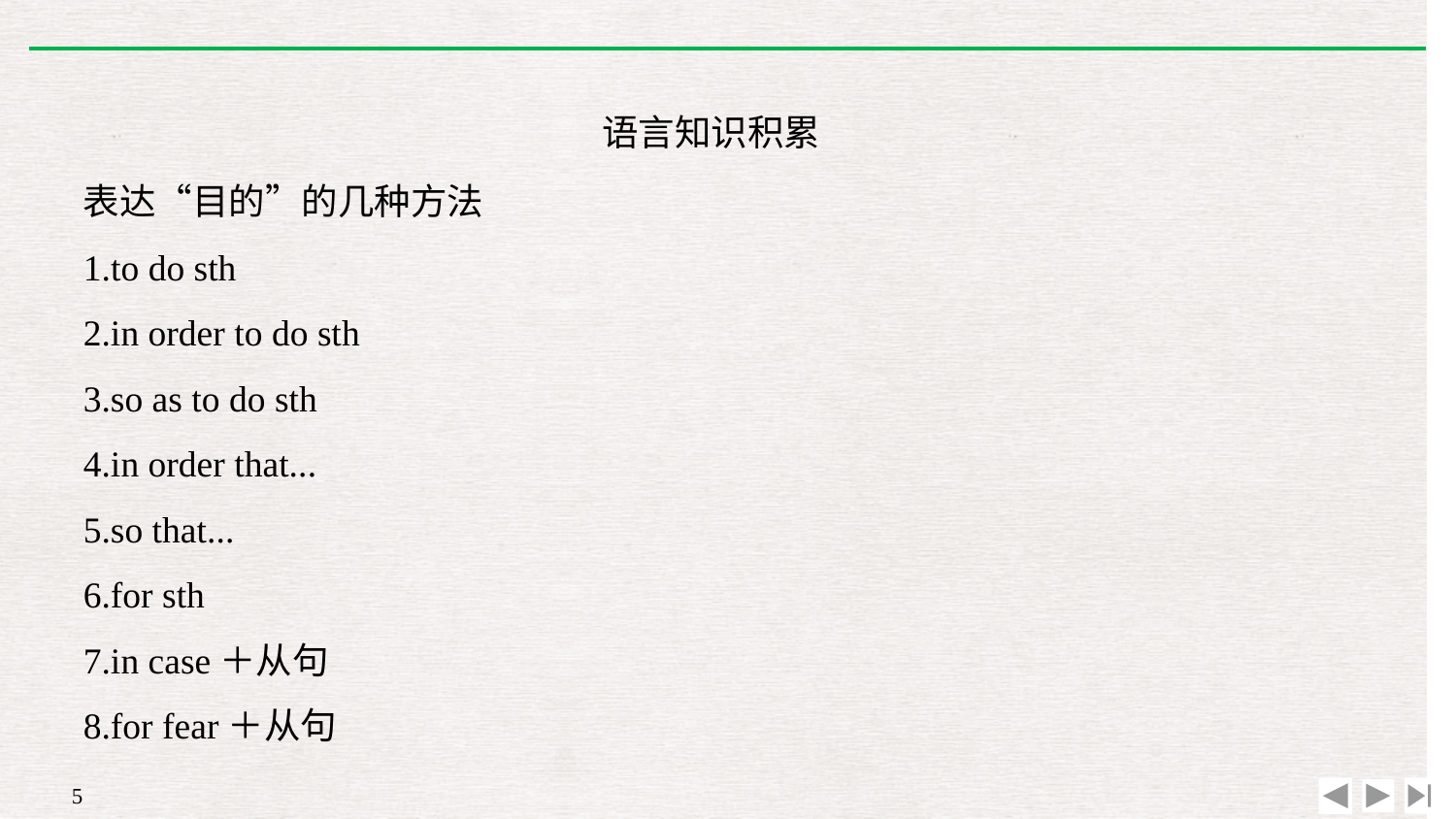

语言知识积累
表达“目的”的几种方法
1.to do sth
2.in order to do sth
3.so as to do sth
4.in order that...
5.so that...
6.for sth
7.in case＋从句
8.for fear＋从句